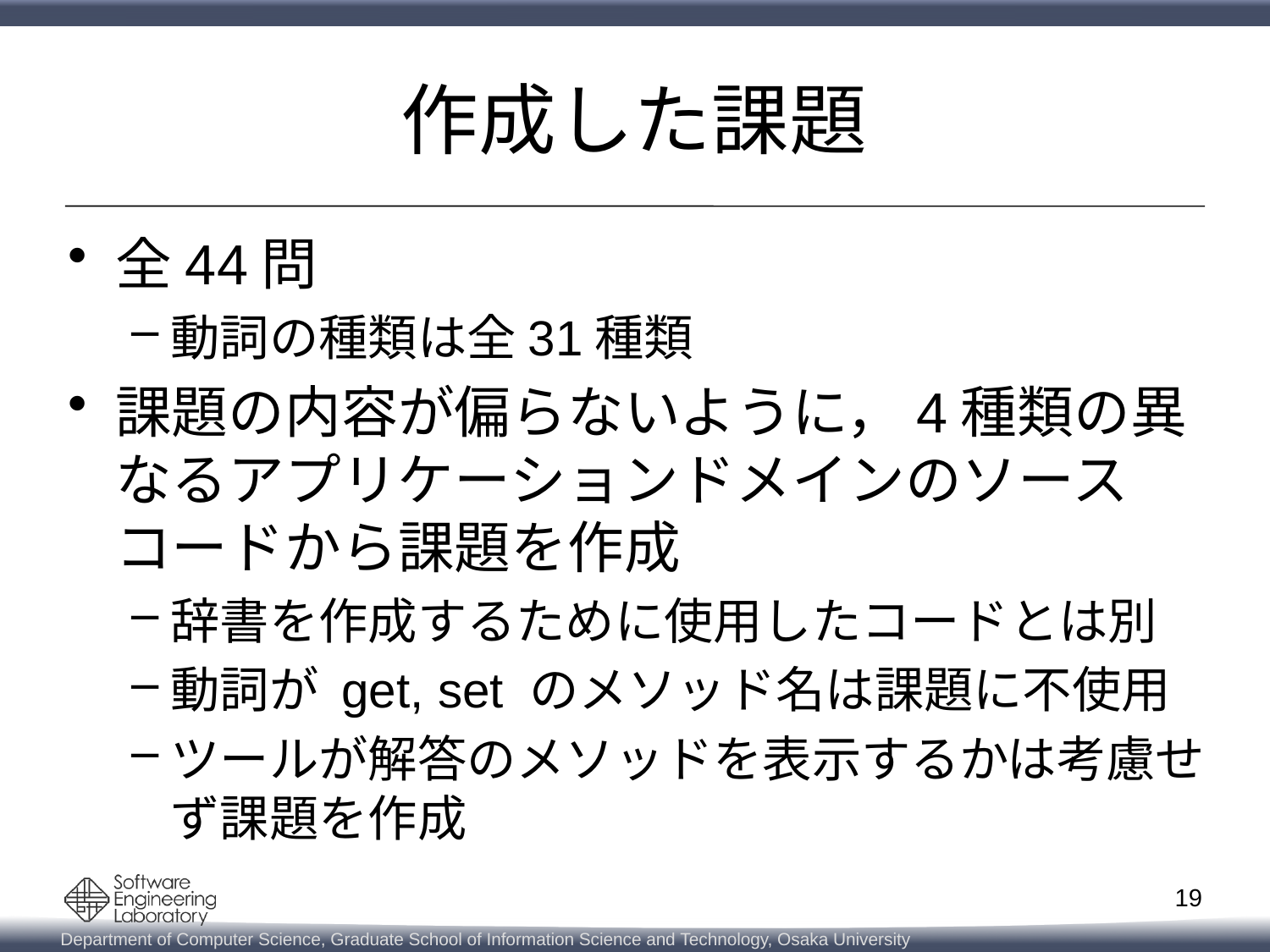

# 作成した課題
全44問
動詞の種類は全31種類
課題の内容が偏らないように，4種類の異なるアプリケーションドメインのソースコードから課題を作成
辞書を作成するために使用したコードとは別
動詞が get, set のメソッド名は課題に不使用
ツールが解答のメソッドを表示するかは考慮せず課題を作成
19